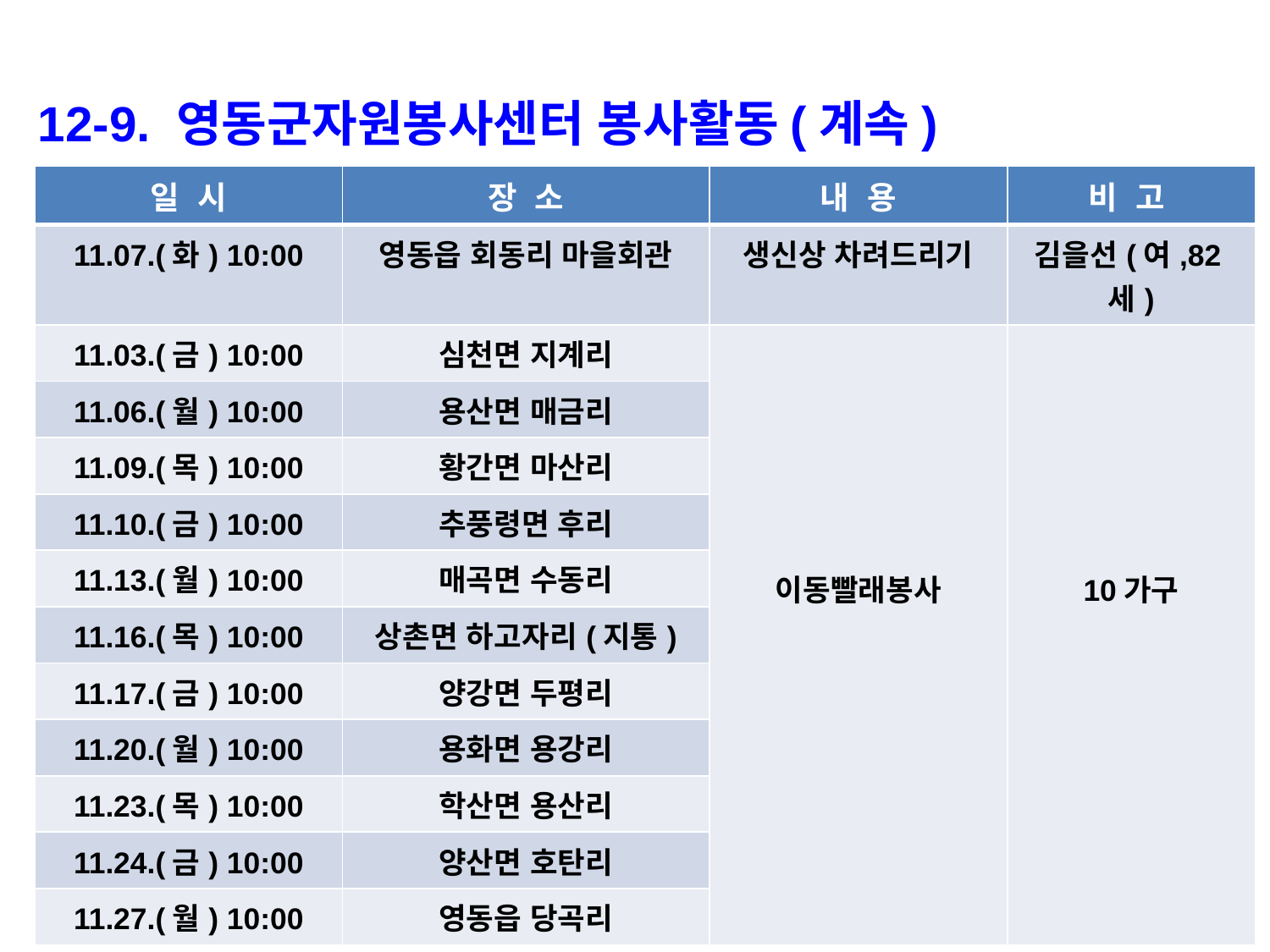

12-9. 영동군자원봉사센터 봉사활동(계속)

| 일 시 | 장 소 | 내 용 | 비 고 |
| --- | --- | --- | --- |
| 11.07.(화) 10:00 | 영동읍 회동리 마을회관 | 생신상 차려드리기 | 김을선(여,82세) |
| 11.03.(금) 10:00 | 심천면 지계리 | 이동빨래봉사 | 10가구 |
| 11.06.(월) 10:00 | 용산면 매금리 |  |  |
| 11.09.(목) 10:00 | 황간면 마산리 |  |  |
| 11.10.(금) 10:00 | 추풍령면 후리 |  |  |
| 11.13.(월) 10:00 | 매곡면 수동리 |  |  |
| 11.16.(목) 10:00 | 상촌면 하고자리(지통) |  |  |
| 11.17.(금) 10:00 | 양강면 두평리 |  |  |
| 11.20.(월) 10:00 | 용화면 용강리 |  |  |
| 11.23.(목) 10:00 | 학산면 용산리 |  |  |
| 11.24.(금) 10:00 | 양산면 호탄리 |  |  |
| 11.27.(월) 10:00 | 영동읍 당곡리 |  |  |